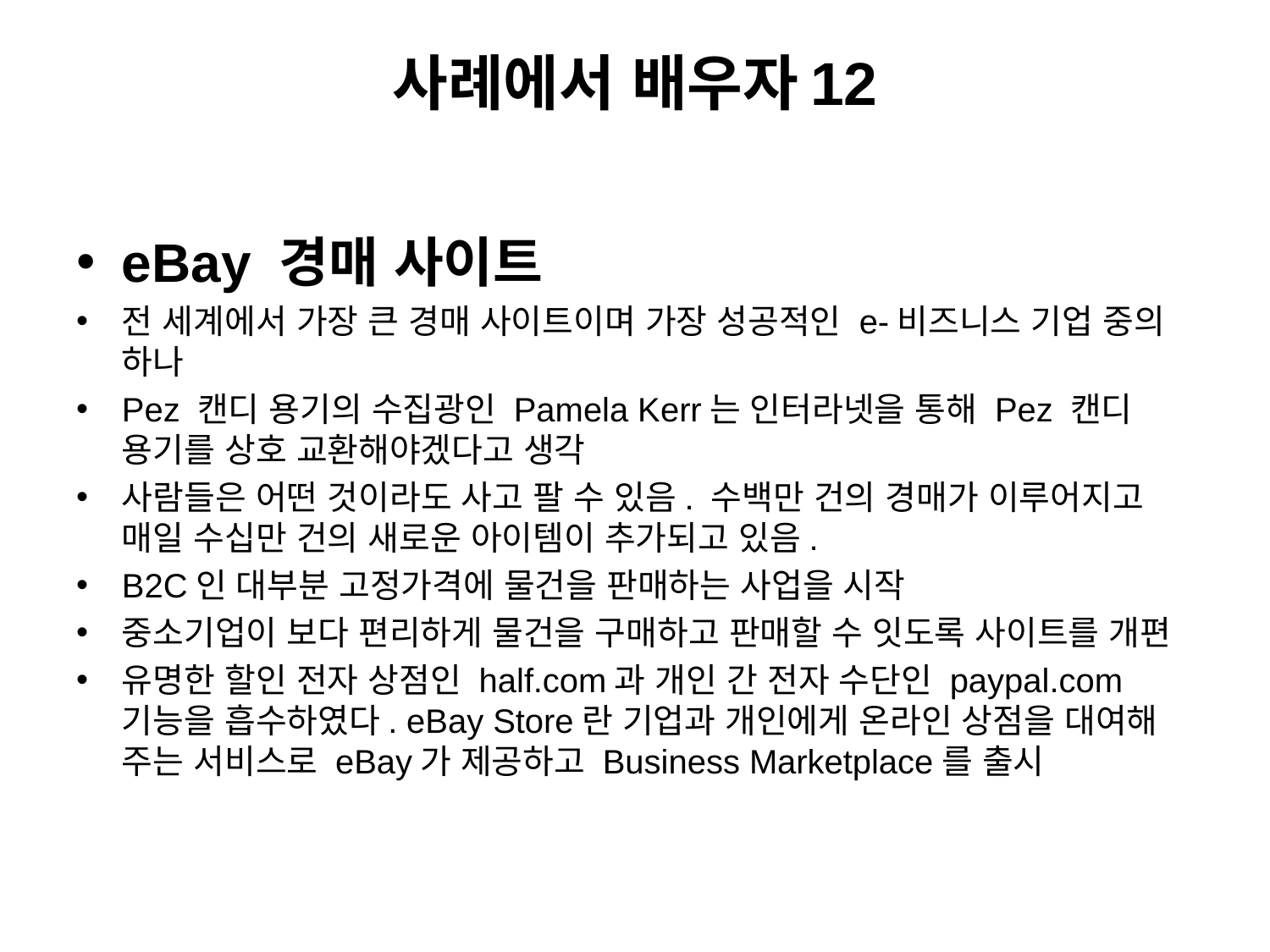

# 사례에서 배우자12
eBay 경매 사이트
전 세계에서 가장 큰 경매 사이트이며 가장 성공적인 e-비즈니스 기업 중의 하나
Pez 캔디 용기의 수집광인 Pamela Kerr는 인터라넷을 통해 Pez 캔디 용기를 상호 교환해야겠다고 생각
사람들은 어떤 것이라도 사고 팔 수 있음. 수백만 건의 경매가 이루어지고 매일 수십만 건의 새로운 아이템이 추가되고 있음.
B2C인 대부분 고정가격에 물건을 판매하는 사업을 시작
중소기업이 보다 편리하게 물건을 구매하고 판매할 수 잇도록 사이트를 개편
유명한 할인 전자 상점인 half.com과 개인 간 전자 수단인 paypal.com 기능을 흡수하였다. eBay Store란 기업과 개인에게 온라인 상점을 대여해 주는 서비스로 eBay가 제공하고 Business Marketplace를 출시